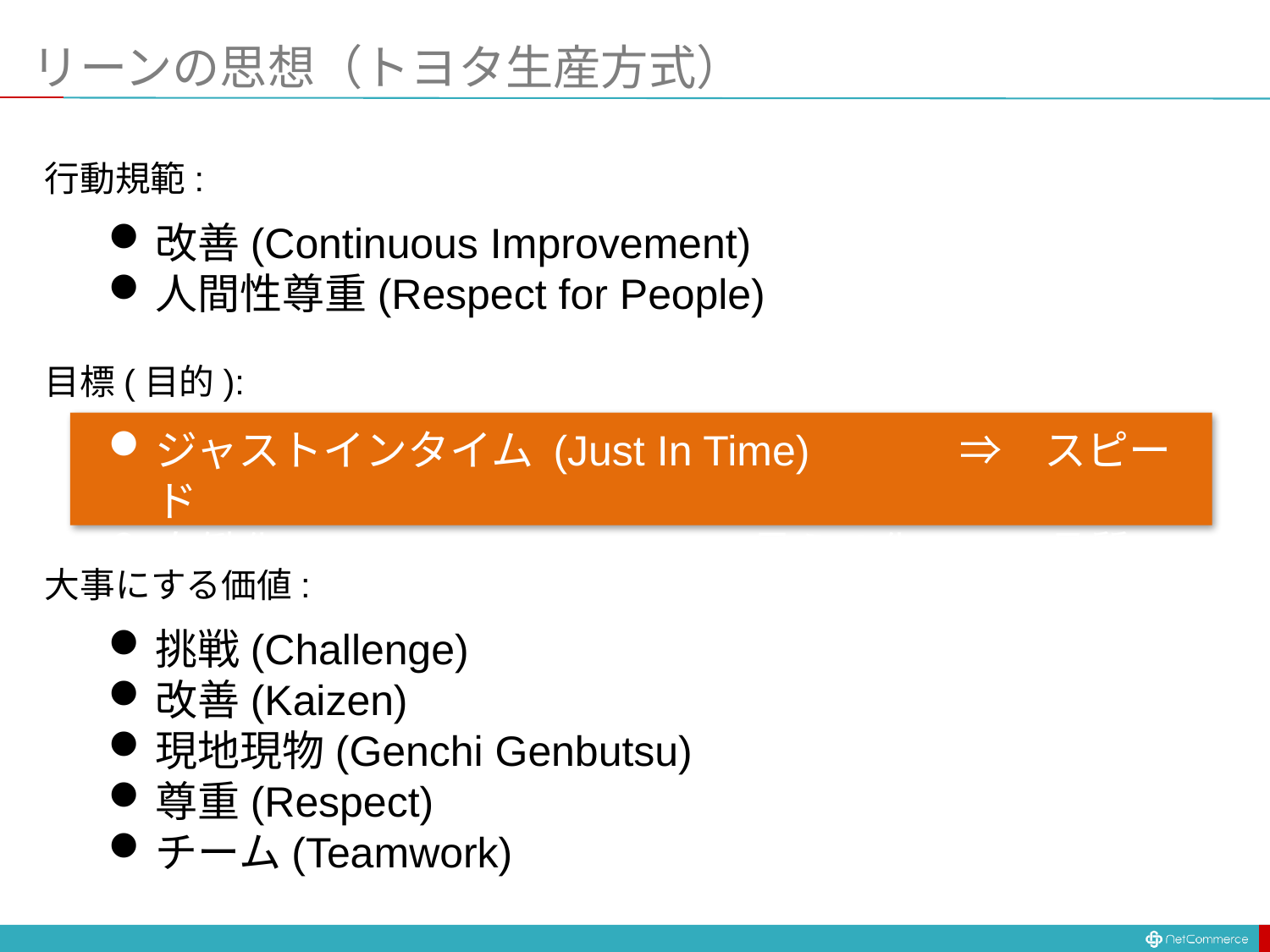

# リーンの思想（トヨタ生産方式）
行動規範:

改善(Continuous Improvement)
人間性尊重(Respect for People)

目標(目的):

ジャストインタイム (Just In Time)
自働化 (Autonomous)

大事にする価値:

挑戦(Challenge)
改善(Kaizen)
現地現物(Genchi Genbutsu)
尊重(Respect)
チーム(Teamwork)

ジャストインタイム (Just In Time) 	　⇒　スピード
自働化 (Autonomous)	⇒　見える化　⇒　品質